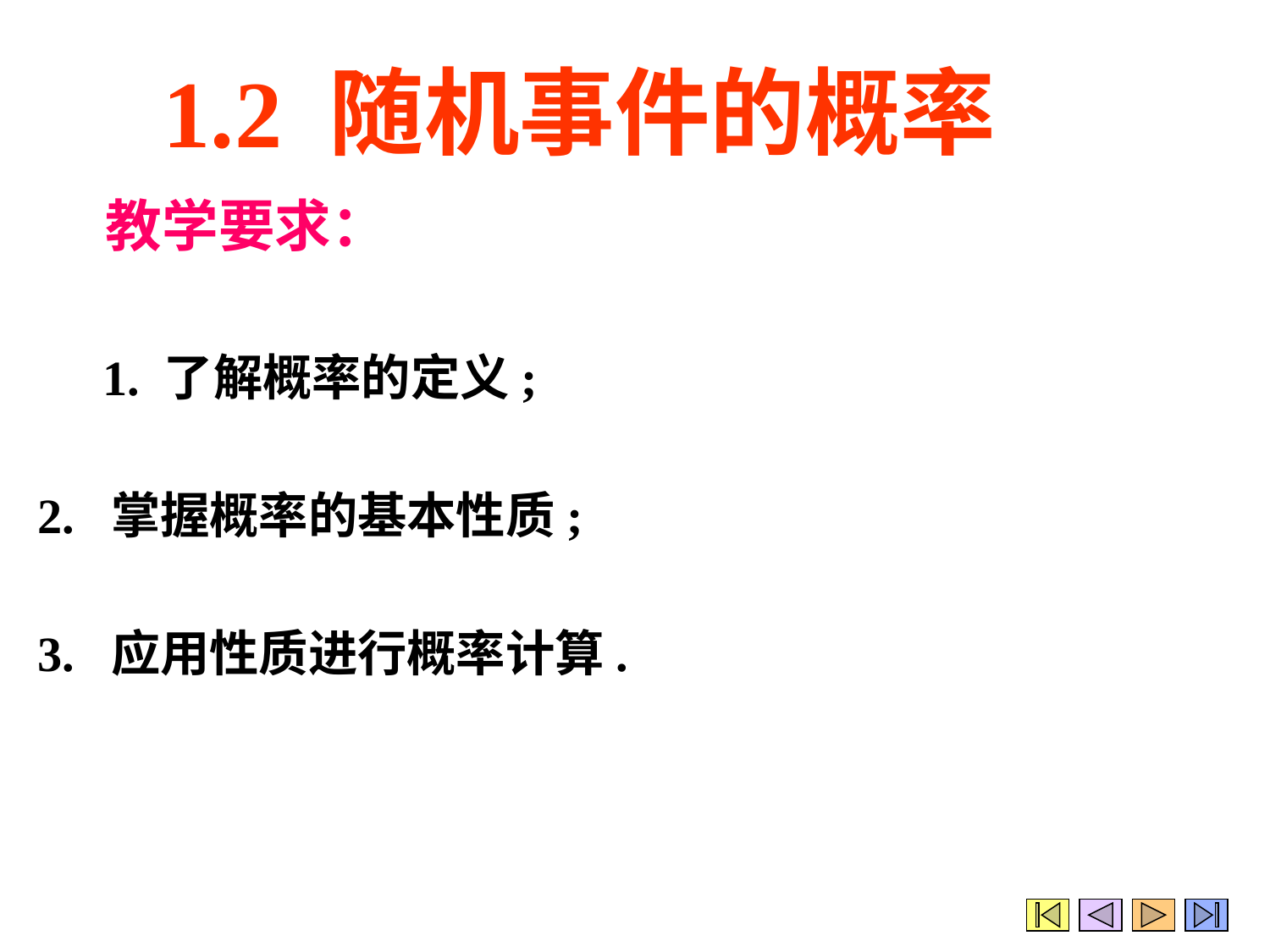

1.2 随机事件的概率
教学要求：
1. 了解概率的定义;
2.  掌握概率的基本性质;
3.  应用性质进行概率计算.